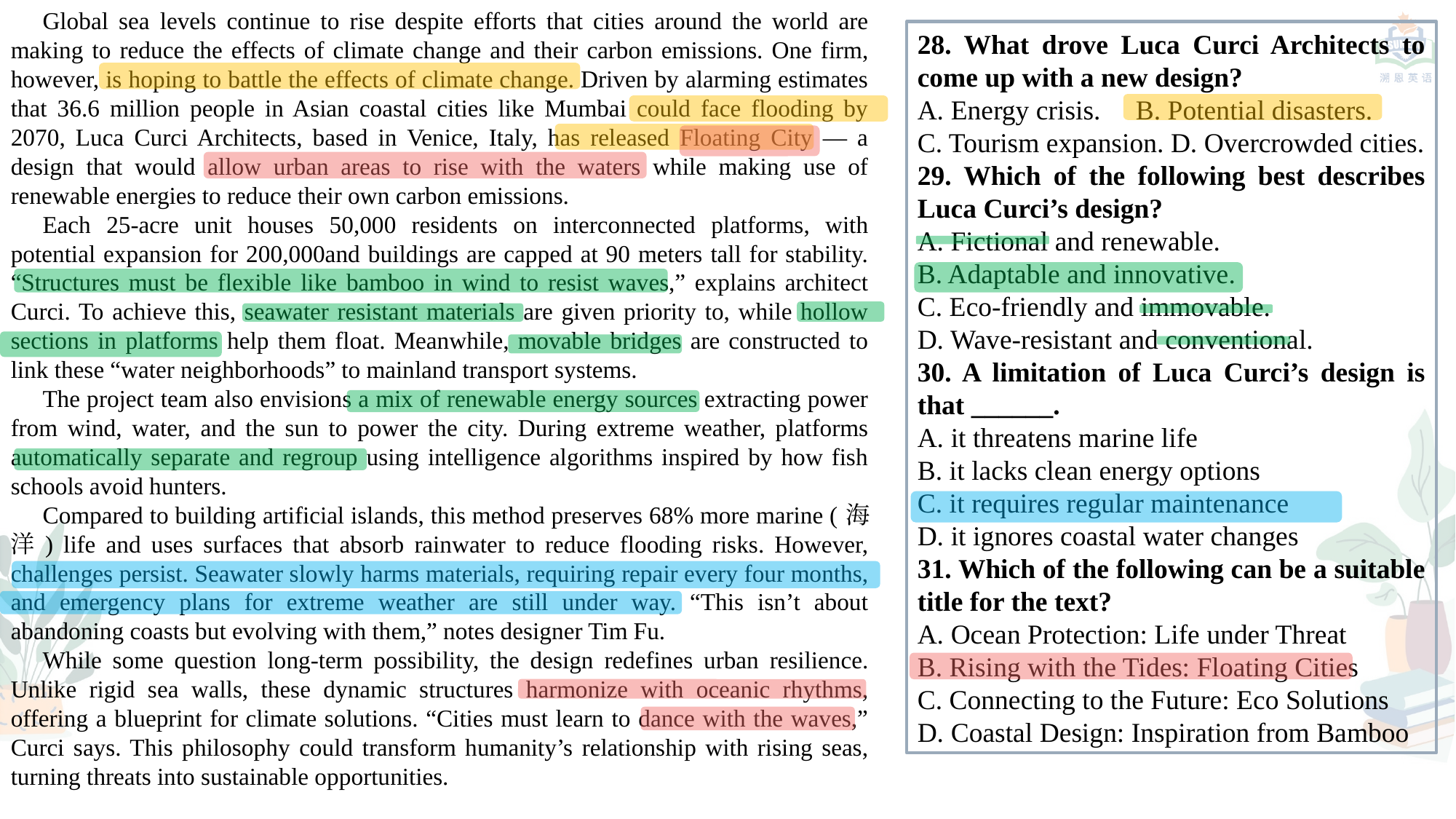

Global sea levels continue to rise despite efforts that cities around the world are making to reduce the effects of climate change and their carbon emissions. One firm, however, is hoping to battle the effects of climate change. Driven by alarming estimates that 36.6 million people in Asian coastal cities like Mumbai could face flooding by 2070, Luca Curci Architects, based in Venice, Italy, has released Floating City — a design that would allow urban areas to rise with the waters while making use of renewable energies to reduce their own carbon emissions.
Each 25-acre unit houses 50,000 residents on interconnected platforms, with potential expansion for 200,000and buildings are capped at 90 meters tall for stability. “Structures must be flexible like bamboo in wind to resist waves,” explains architect Curci. To achieve this, seawater resistant materials are given priority to, while hollow sections in platforms help them float. Meanwhile, movable bridges are constructed to link these “water neighborhoods” to mainland transport systems.
The project team also envisions a mix of renewable energy sources extracting power from wind, water, and the sun to power the city. During extreme weather, platforms automatically separate and regroup using intelligence algorithms inspired by how fish schools avoid hunters.
Compared to building artificial islands, this method preserves 68% more marine (海洋) life and uses surfaces that absorb rainwater to reduce flooding risks. However, challenges persist. Seawater slowly harms materials, requiring repair every four months, and emergency plans for extreme weather are still under way. “This isn’t about abandoning coasts but evolving with them,” notes designer Tim Fu.
While some question long-term possibility, the design redefines urban resilience. Unlike rigid sea walls, these dynamic structures harmonize with oceanic rhythms, offering a blueprint for climate solutions. “Cities must learn to dance with the waves,” Curci says. This philosophy could transform humanity’s relationship with rising seas, turning threats into sustainable opportunities.

28. What drove Luca Curci Architects to come up with a new design?
A. Energy crisis.	B. Potential disasters.
C. Tourism expansion. D. Overcrowded cities.
29. Which of the following best describes Luca Curci’s design?
A. Fictional and renewable.
B. Adaptable and innovative.
C. Eco-friendly and immovable.
D. Wave-resistant and conventional.
30. A limitation of Luca Curci’s design is that ______.
A. it threatens marine life
B. it lacks clean energy options
C. it requires regular maintenance
D. it ignores coastal water changes
31. Which of the following can be a suitable title for the text?
A. Ocean Protection: Life under Threat
B. Rising with the Tides: Floating Cities
C. Connecting to the Future: Eco Solutions
D. Coastal Design: Inspiration from Bamboo